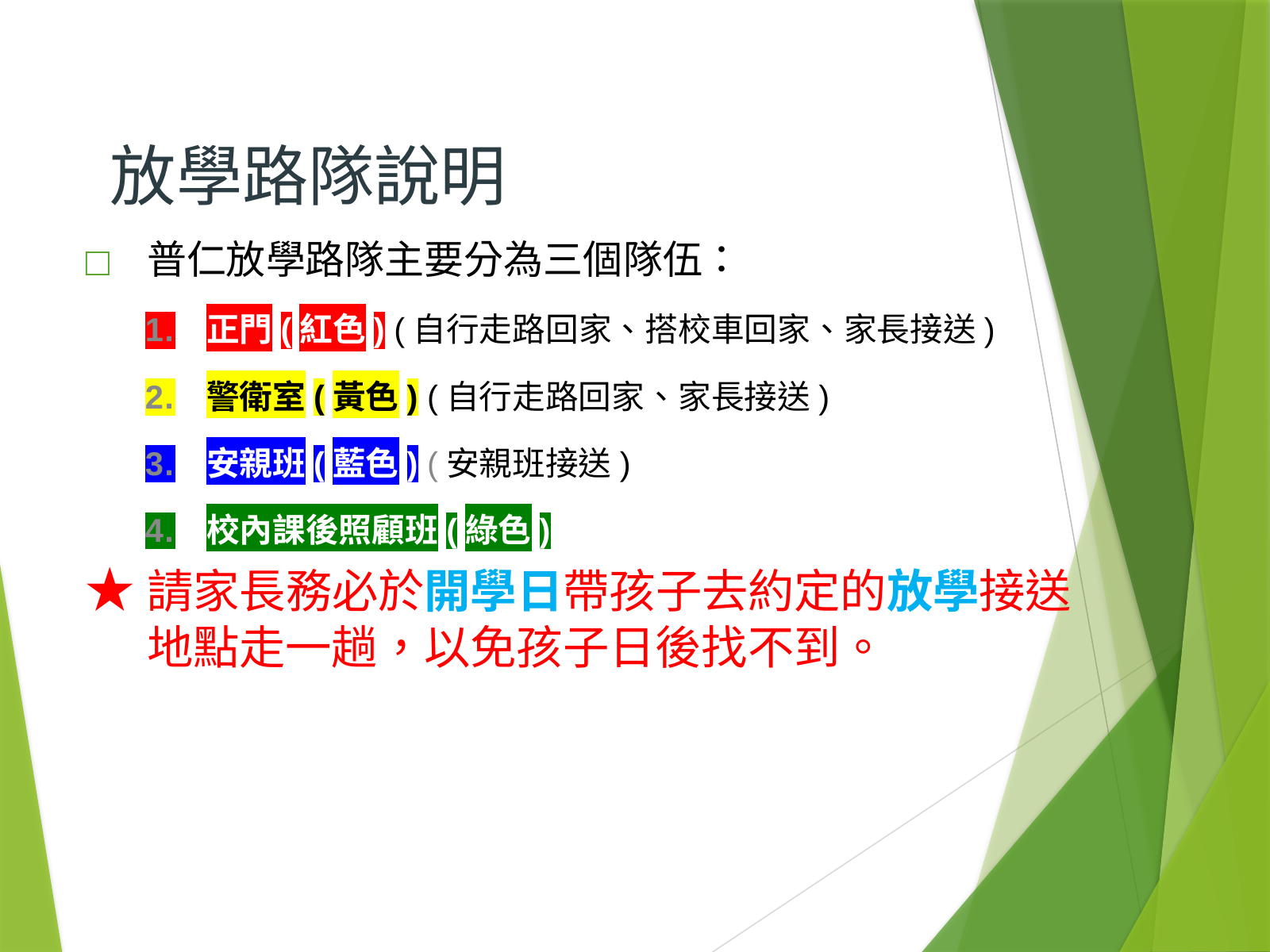

# 放學路隊說明
普仁放學路隊主要分為三個隊伍：
正門(紅色) (自行走路回家、搭校車回家、家長接送)
警衛室(黃色) (自行走路回家、家長接送)
安親班(藍色) (安親班接送)
校內課後照顧班(綠色)
★請家長務必於開學日帶孩子去約定的放學接送地點走一趟，以免孩子日後找不到。